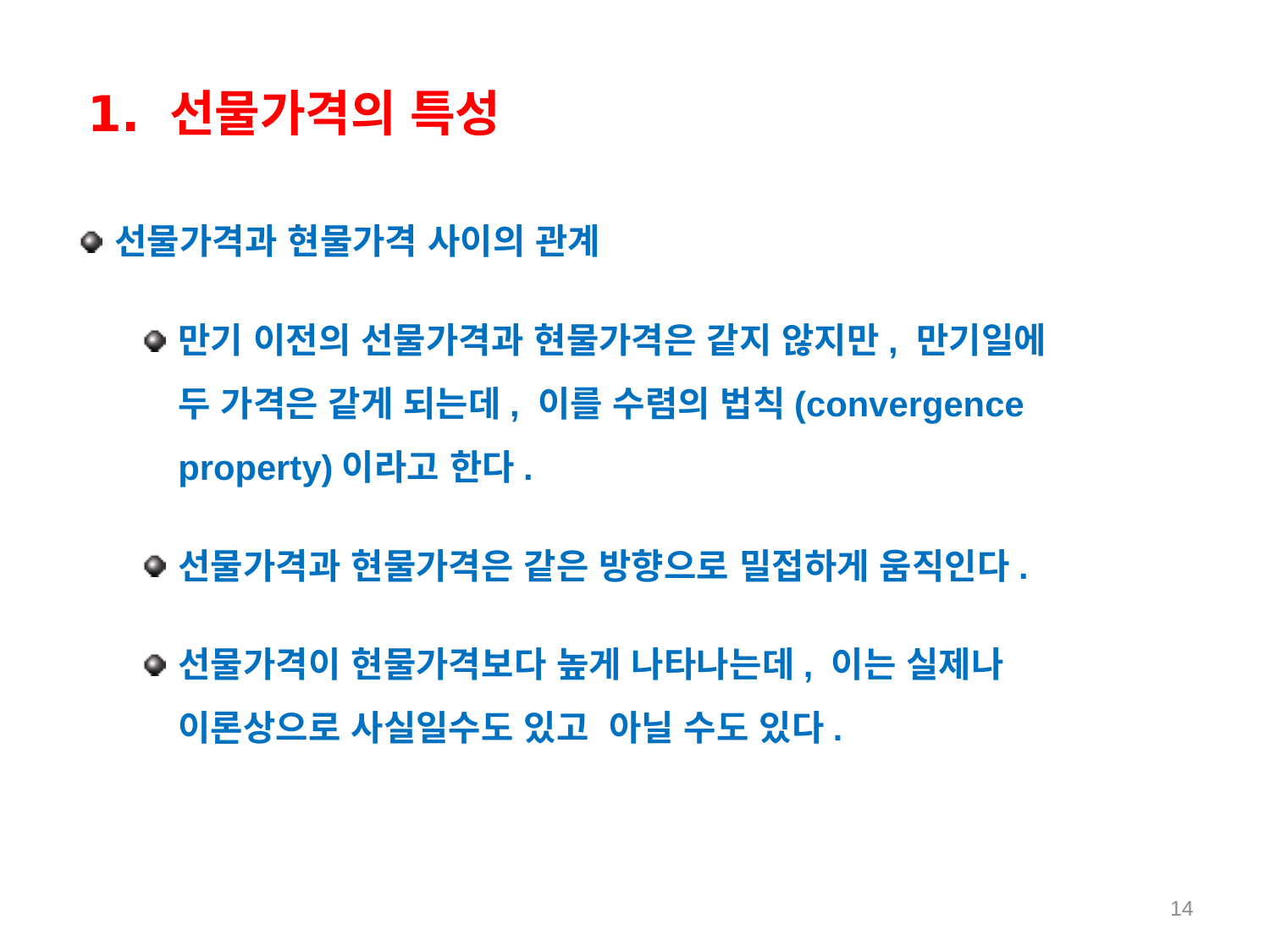

1. 선물가격의 특성
선물가격과 현물가격 사이의 관계
만기 이전의 선물가격과 현물가격은 같지 않지만, 만기일에
두 가격은 같게 되는데, 이를 수렴의 법칙(convergence
property)이라고 한다.
선물가격과 현물가격은 같은 방향으로 밀접하게 움직인다.
선물가격이 현물가격보다 높게 나타나는데, 이는 실제나 이론상으로 사실일수도 있고  아닐 수도 있다.
14